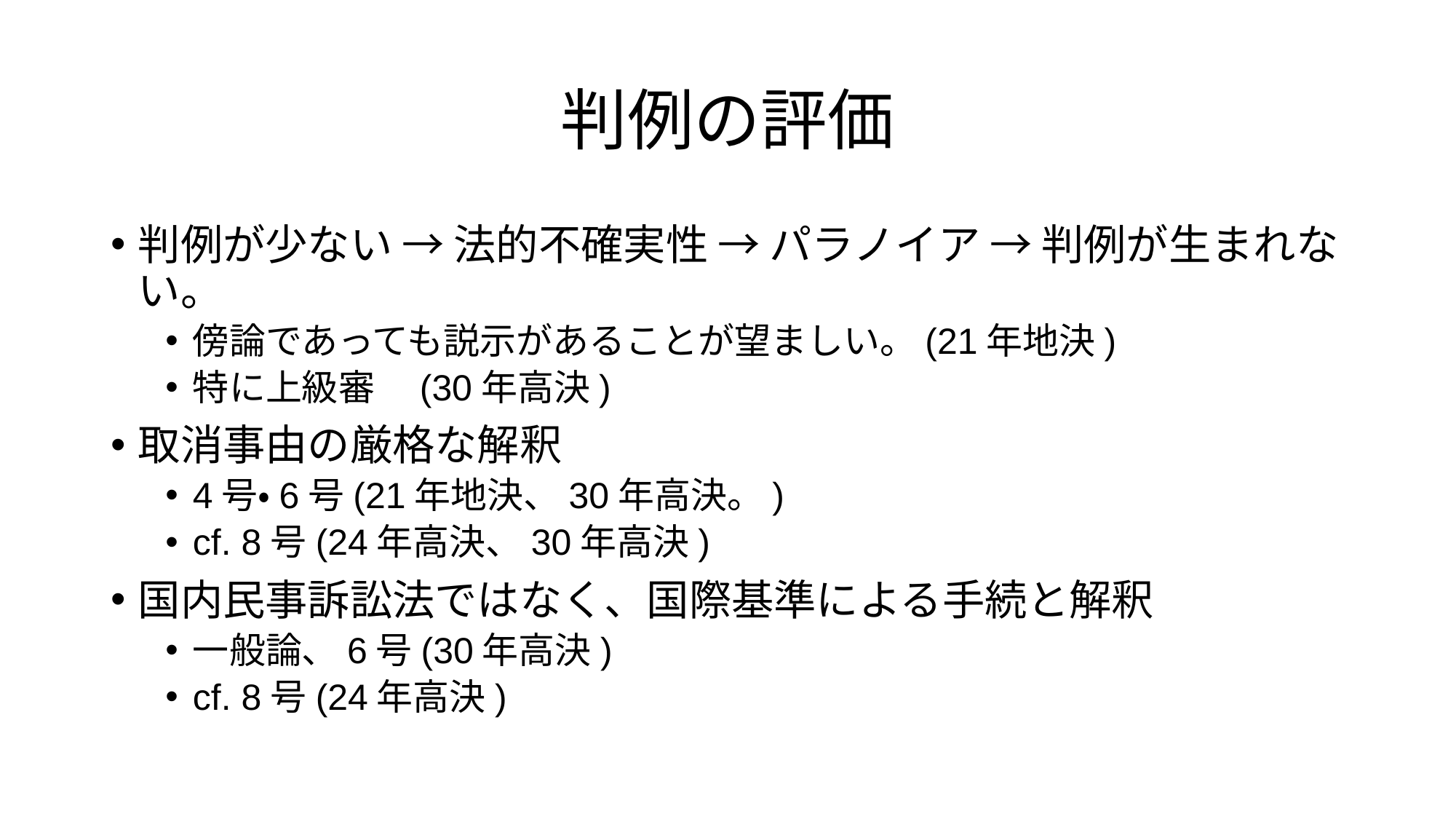

# 判例の評価
判例が少ない → 法的不確実性 → パラノイア → 判例が生まれない。
傍論であっても説示があることが望ましい。(21年地決)
特に上級審　(30年高決)
取消事由の厳格な解釈
4号・6号(21年地決、30年高決。)
cf. 8号(24年高決、30年高決)
国内民事訴訟法ではなく、国際基準による手続と解釈
一般論、6号(30年高決)
cf. 8号(24年高決)